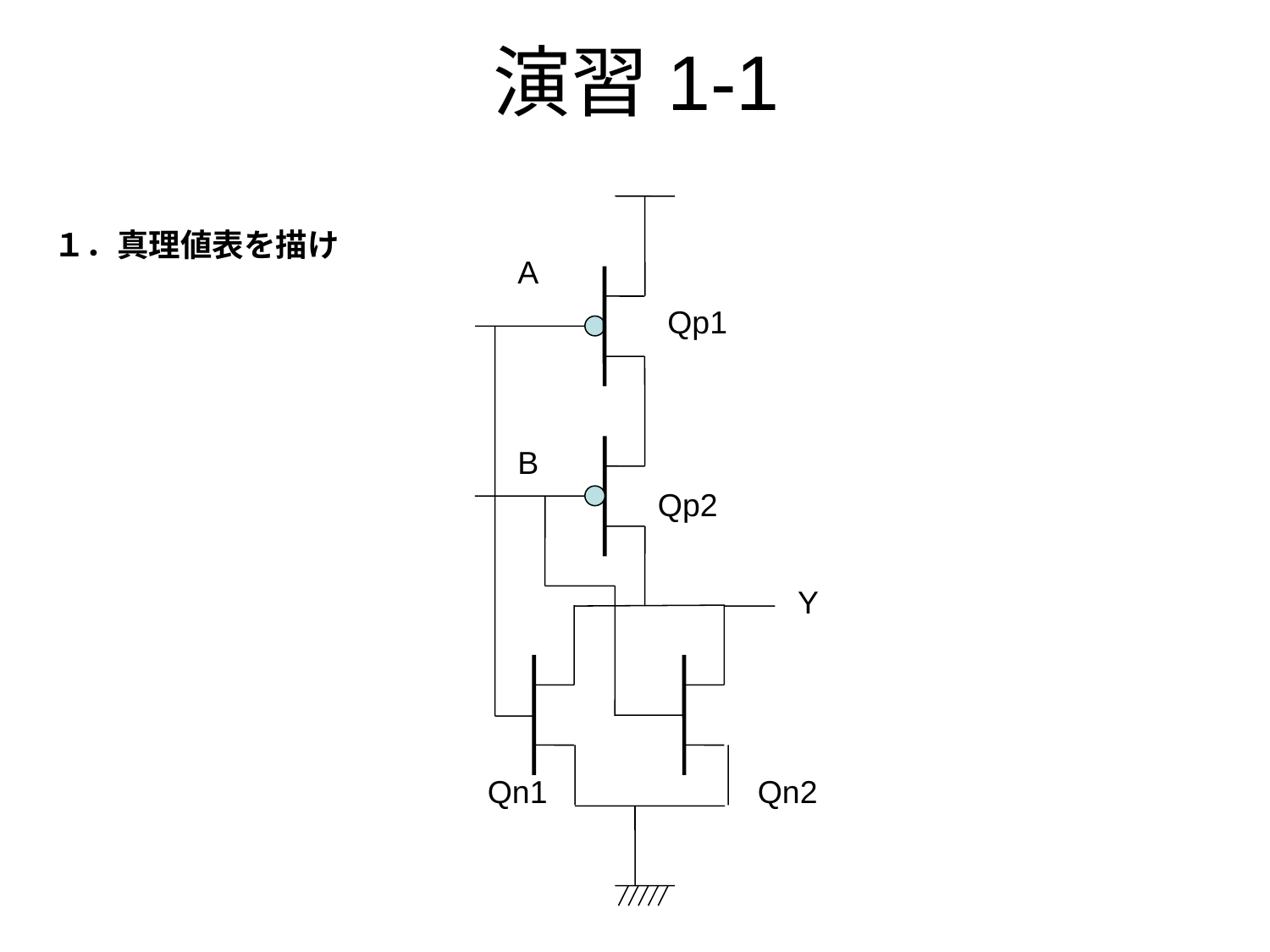

# 演習1-1

１．真理値表を描け
A

Qp1

B

Qp2

Y

Qn1
Qn2